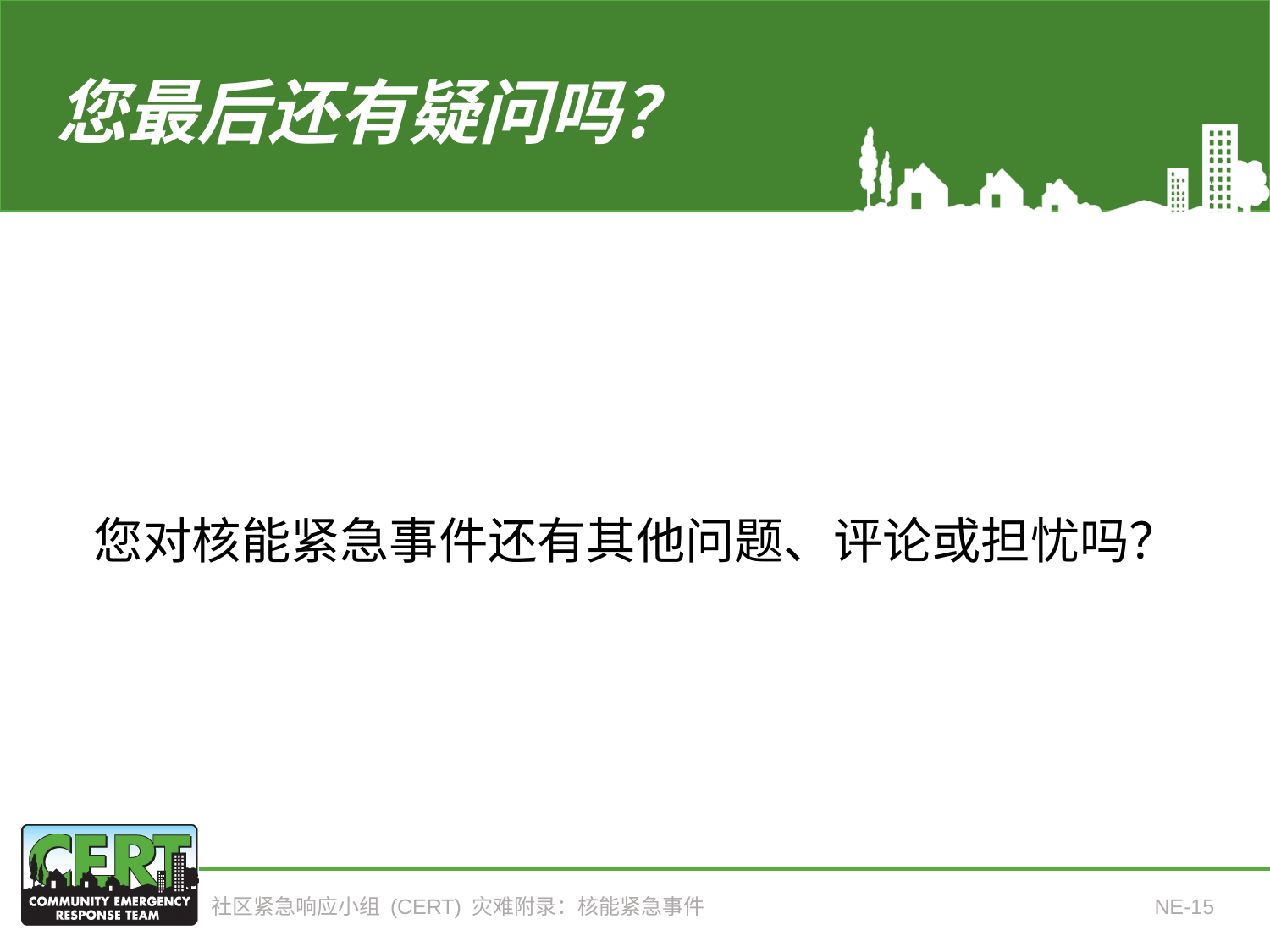

# 您最后还有疑问吗？
您对核能紧急事件还有其他问题、评论或担忧吗？
社区紧急响应小组 (CERT) 灾难附录：核能紧急事件
NE-15